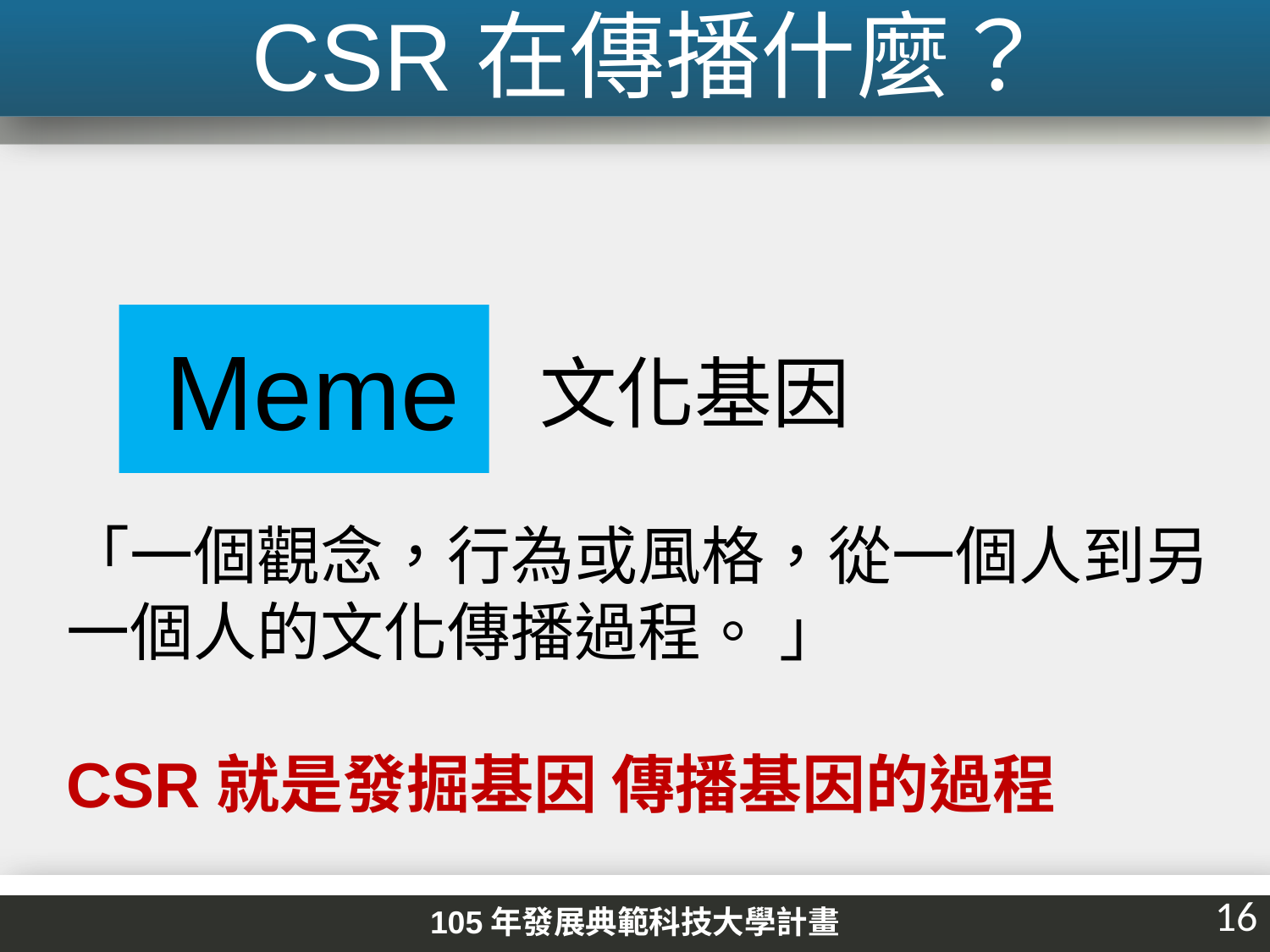

CSR在傳播什麼？

Meme
文化基因
「一個觀念，行為或風格，從一個人到另一個人的文化傳播過程。 」

CSR就是發掘基因 傳播基因的過程
16